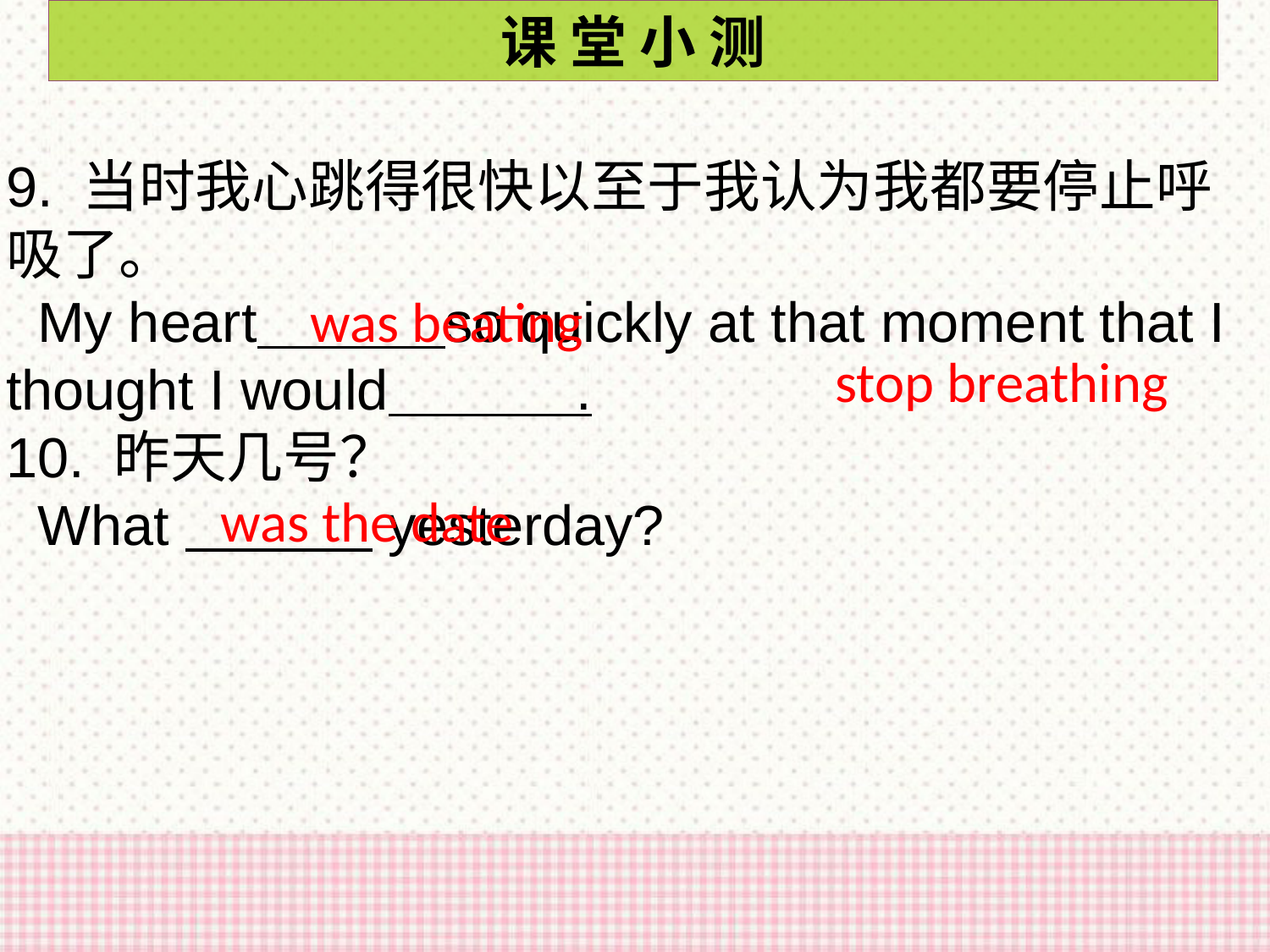

课 堂 小 测
9. 当时我心跳得很快以至于我认为我都要停止呼吸了。
  My heart            so quickly at that moment that I thought I would            .
10. 昨天几号？
  What              yesterday?
was beating
stop breathing
was the date